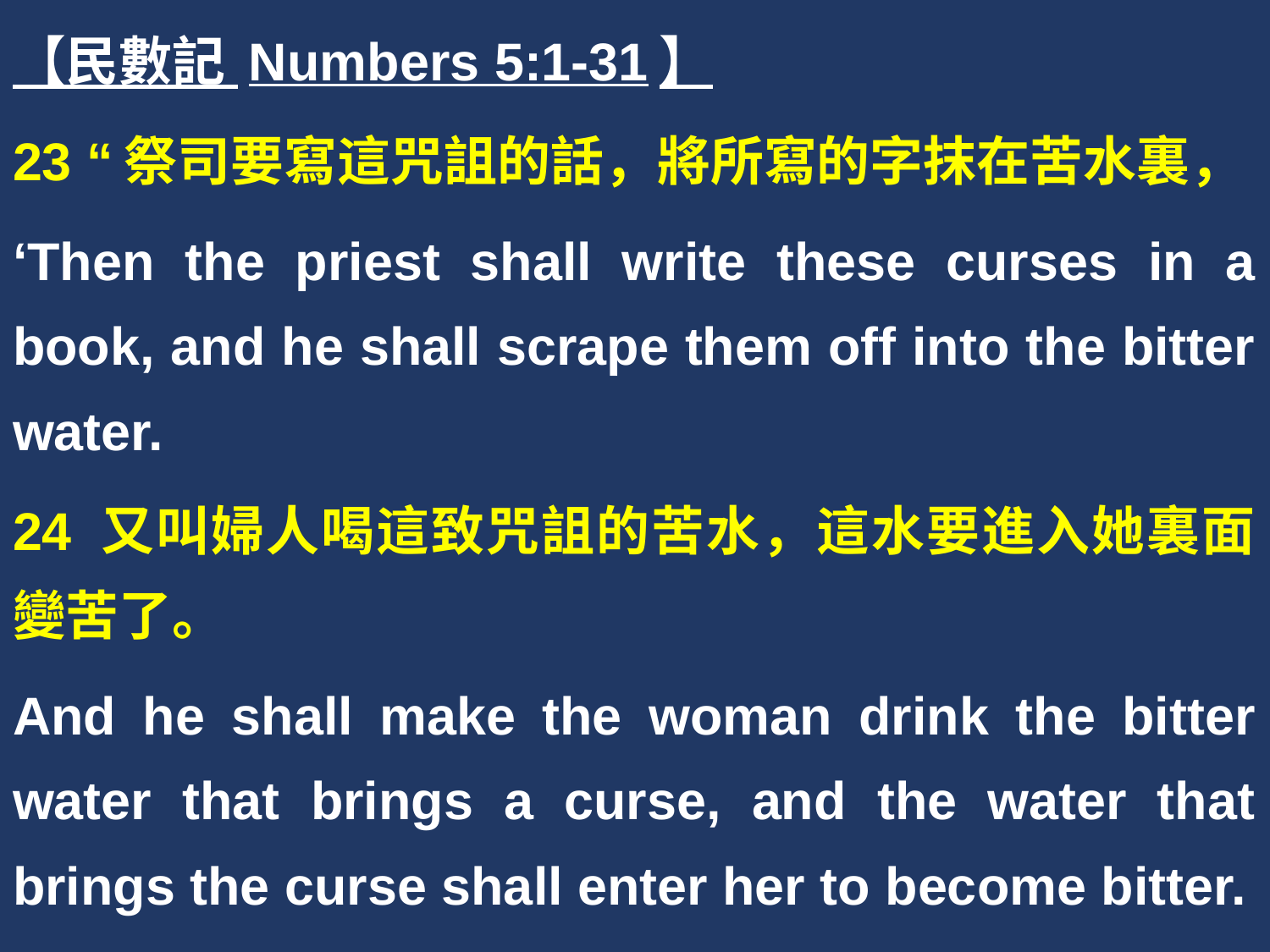

【民數記 Numbers 5:1-31】
23 “祭司要寫這咒詛的話，將所寫的字抹在苦水裏，
‘Then the priest shall write these curses in a book, and he shall scrape them off into the bitter water.
24 又叫婦人喝這致咒詛的苦水，這水要進入她裏面變苦了。
And he shall make the woman drink the bitter water that brings a curse, and the water that brings the curse shall enter her to become bitter.